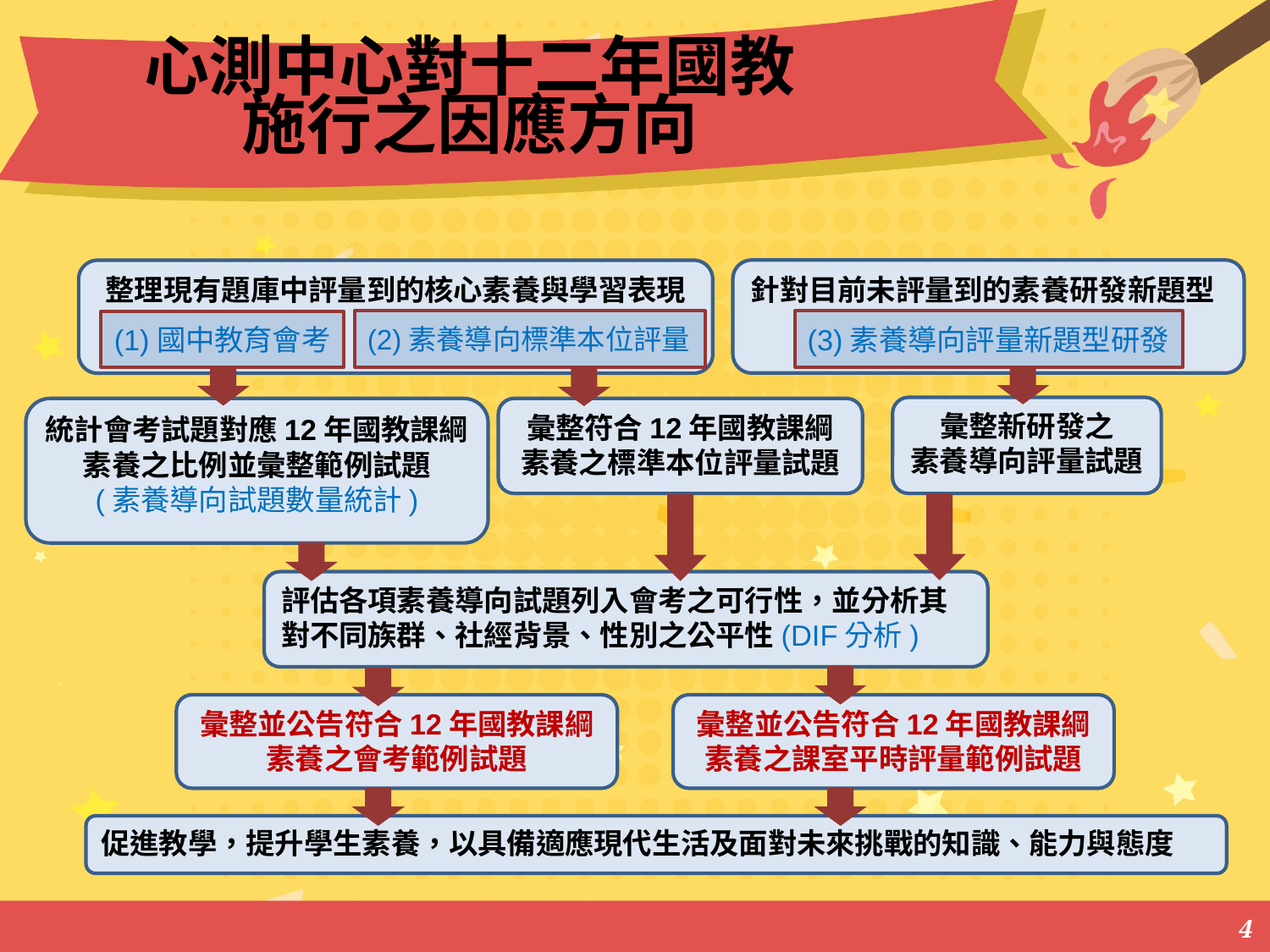

# 心測中心對十二年國教 施行之因應方向
針對目前未評量到的素養研發新題型
(3)素養導向評量新題型研發
整理現有題庫中評量到的核心素養與學習表現
(2)素養導向標準本位評量
(1)國中教育會考

彙整新研發之
素養導向評量試題
統計會考試題對應12年國教課綱
素養之比例並彙整範例試題
(素養導向試題數量統計)
彙整符合12年國教課綱
素養之標準本位評量試題

評估各項素養導向試題列入會考之可行性，並分析其對不同族群、社經背景、性別之公平性(DIF分析)

彙整並公告符合12年國教課綱素養之會考範例試題
彙整並公告符合12年國教課綱素養之課室平時評量範例試題

促進教學，提升學生素養，以具備適應現代生活及面對未來挑戰的知識、能力與態度
4